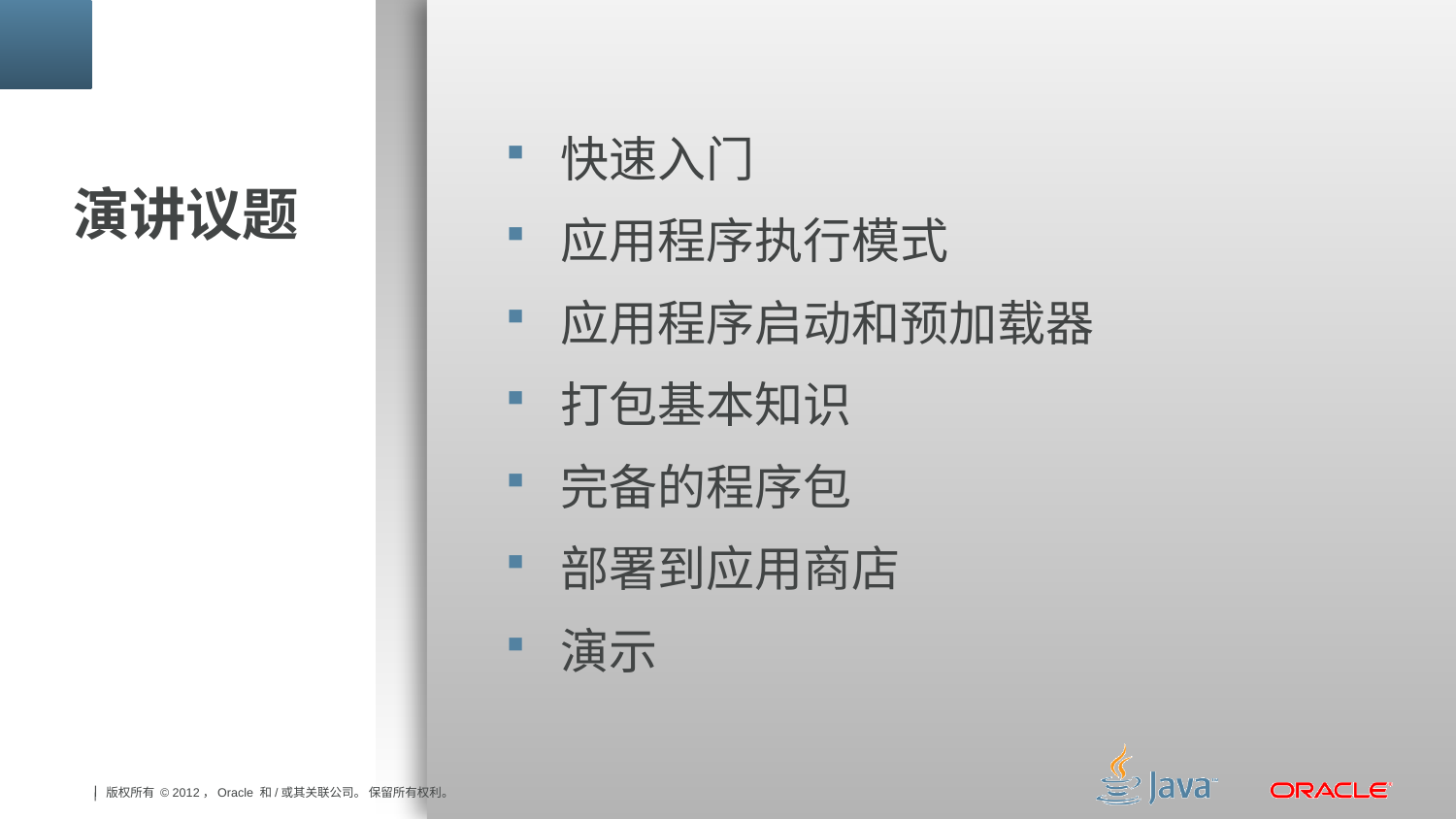

快速入门
应用程序执行模式
应用程序启动和预加载器
打包基本知识
完备的程序包
部署到应用商店
演示
# 演讲议题